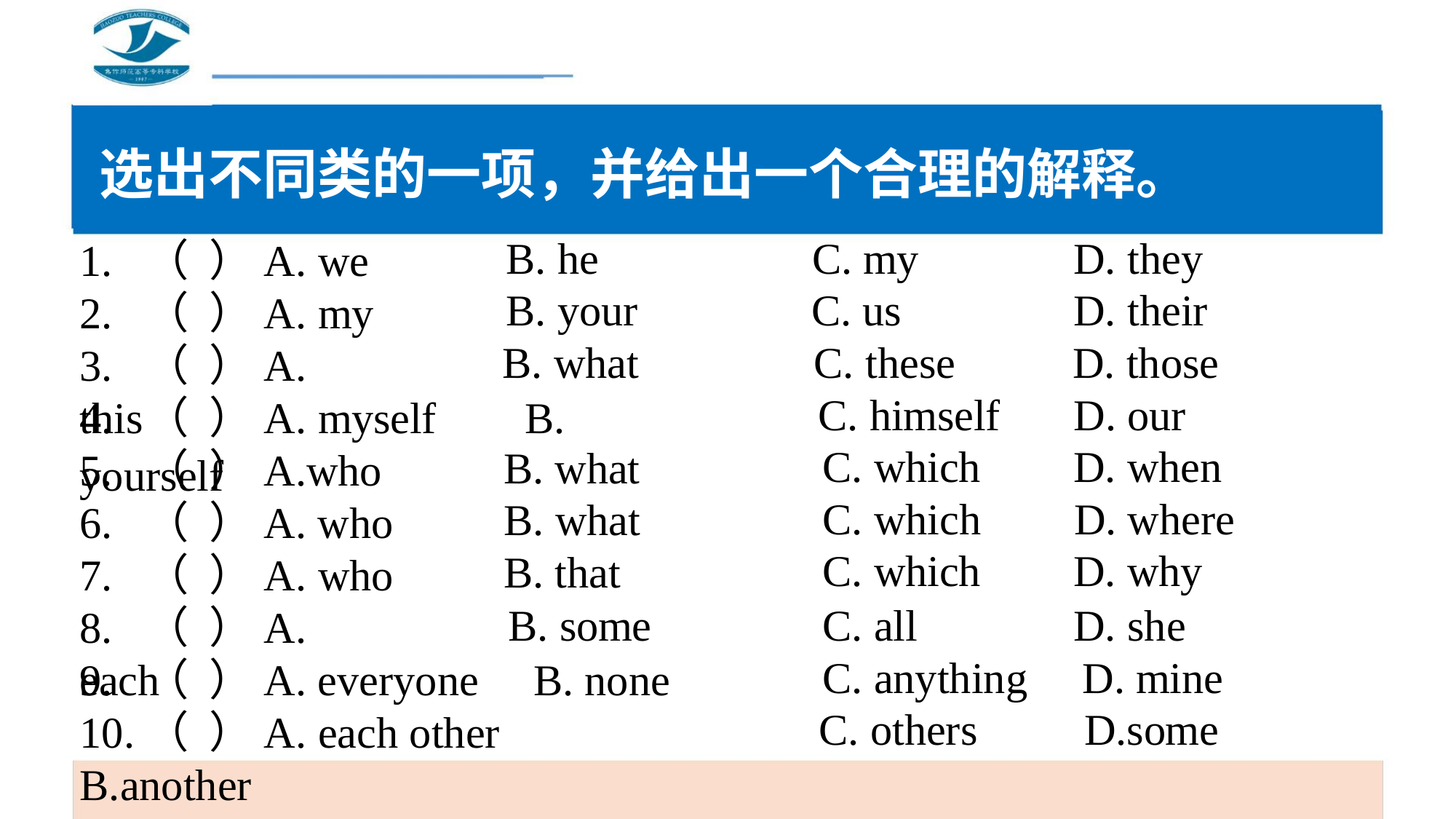

选出不同类的一项，并给出一个合理的解释。
1. （ ）A. we
2. （ ）A. my
3. （ ）A. this
B. he
B. your
B. what
C. my
C. us
C. these
C. himself D. our
C. which D. when
C. which D. where
C. which D. why
D. they
D. their
D. those
4. （ ）A. myself B. yourself
5. （ ）A.who
6. （ ）A. who
7. （ ）A. who
8. （ ）A. each
B. what
B. what
B. that
B. some
C. all
D. she
9. （ ）A. everyone B. none
10.（ ）A. each other B.another
C. anything D. mine
C. others D.some